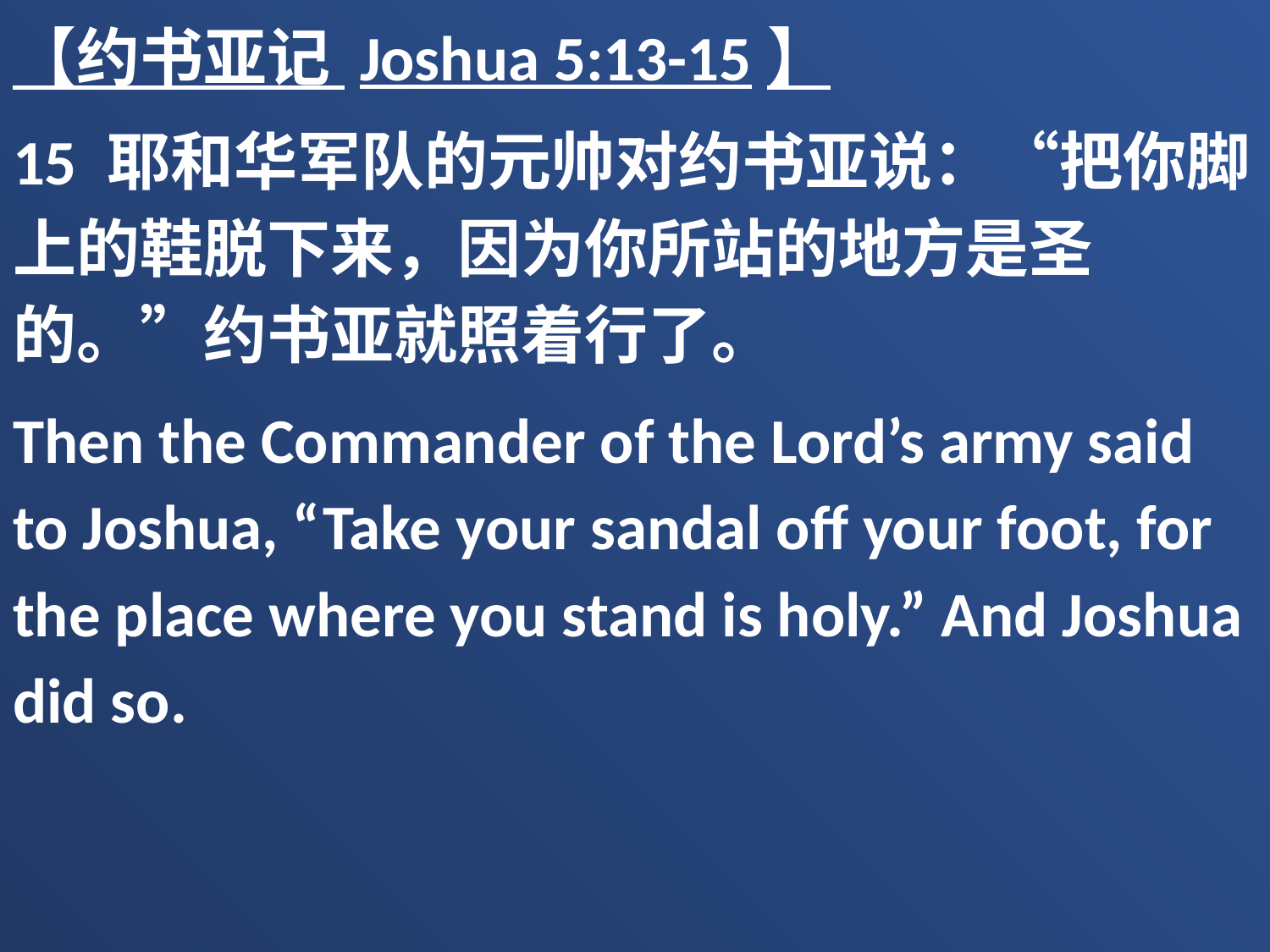

【约书亚记 Joshua 5:13-15】
15 耶和华军队的元帅对约书亚说：“把你脚上的鞋脱下来，因为你所站的地方是圣的。”约书亚就照着行了。
Then the Commander of the Lord’s army said to Joshua, “Take your sandal off your foot, for the place where you stand is holy.” And Joshua did so.